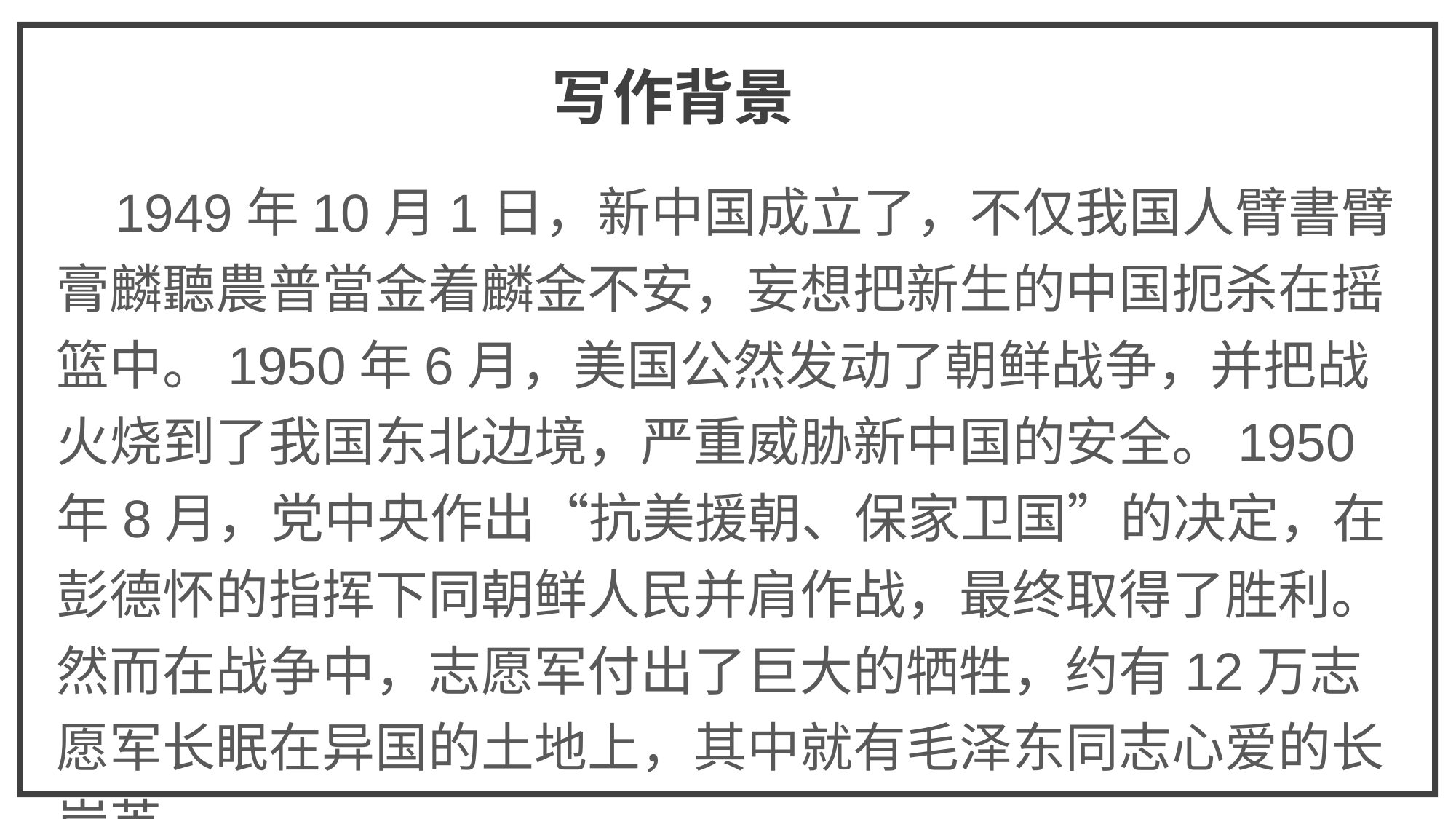

写作背景
    1949年10月1日，新中国成立了，不仅我国人臂書臂膏麟聽農普當金着麟金不安，妄想把新生的中国扼杀在摇篮中。1950年6月，美国公然发动了朝鲜战争，并把战火烧到了我国东北边境，严重威胁新中国的安全。1950年8月，党中央作出“抗美援朝、保家卫国”的决定，在彭德怀的指挥下同朝鲜人民并肩作战，最终取得了胜利。然而在战争中，志愿军付出了巨大的牺牲，约有12万志愿军长眠在异国的土地上，其中就有毛泽东同志心爱的长岸英。